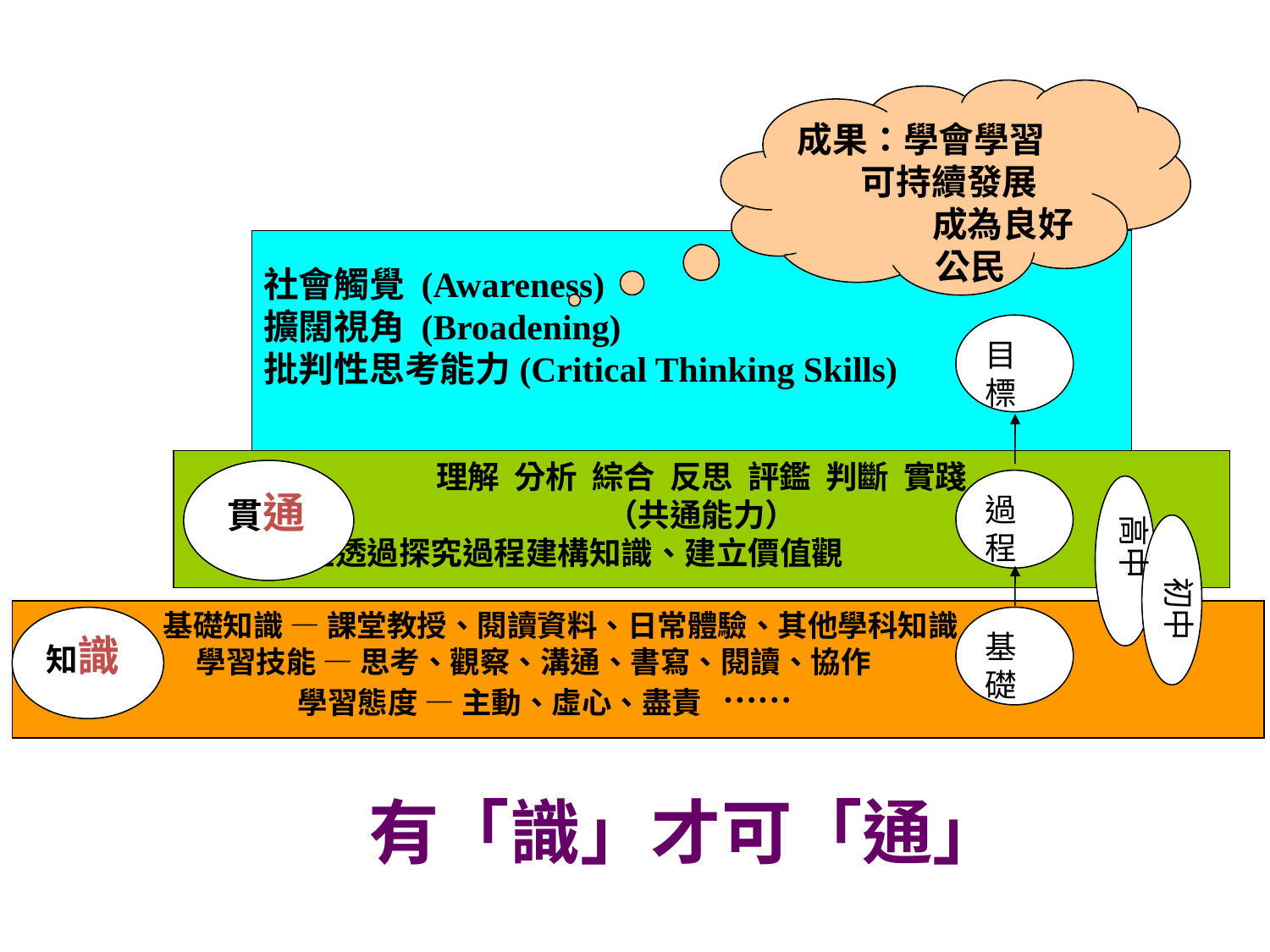

成果：學會學習
可持續發展
       成為良好公民

社會觸覺 (Awareness)
擴闊視角 (Broadening)
批判性思考能力(Critical Thinking Skills)

目標

理解  分析  綜合  反思  評鑑  判斷  實踐
（共通能力）
           學生透過探究過程建構知識、建立價值觀

過程

                基礎知識 — 課堂教授、閱讀資料、日常體驗、其他學科知識
               學習技能 — 思考、觀察、溝通、書寫、閱讀、協作
                              學習態度 — 主動、虛心、盡責	……

知識

基礎

貫通
高中

初中

有「識」才可「通」